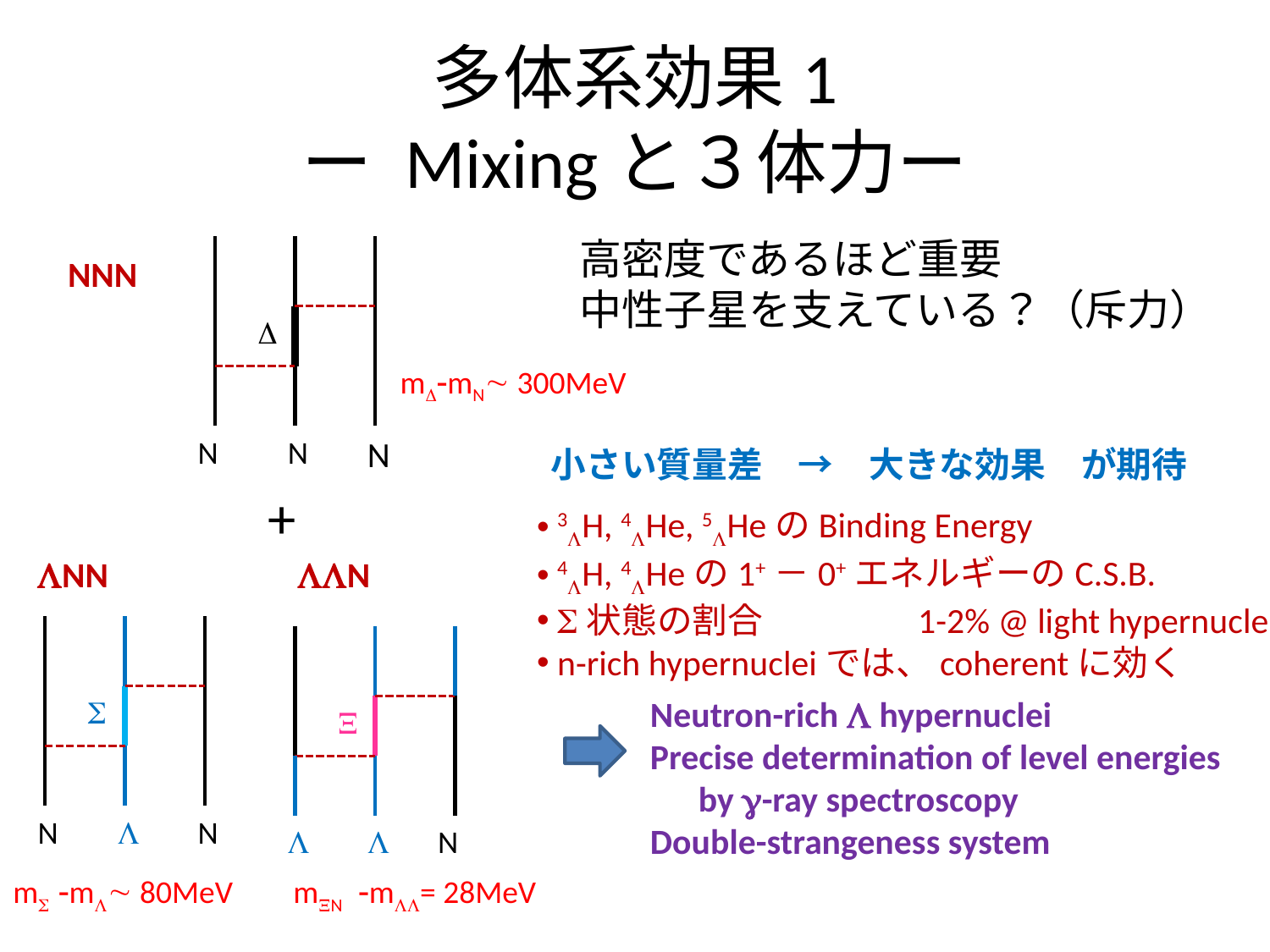

# 多体系効果1 ー Mixingと３体力ー
高密度であるほど重要
中性子星を支えている？（斥力）
NNN
Δ
mΔ−mN∼ 300MeV
N
N
N
小さい質量差　→　大きな効果　が期待
+
 3ΛH, 4ΛHe, 5ΛHeのBinding Energy
 4ΛH, 4ΛHeの1+－0+エネルギーのC.S.B.
 Σ状態の割合　	1-2% @ light hypernuclei
 n-rich hypernucleiでは、coherentに効く
ΛNN
ΛΛN
Σ
Neutron-rich Λ hypernuclei
Precise determination of level energies
      by γ-ray spectroscopy
Double-strangeness system
Ξ

N
Λ
N
Λ
Λ
N
mΣ −mΛ∼ 80MeV
mΞN −mΛΛ= 28MeV